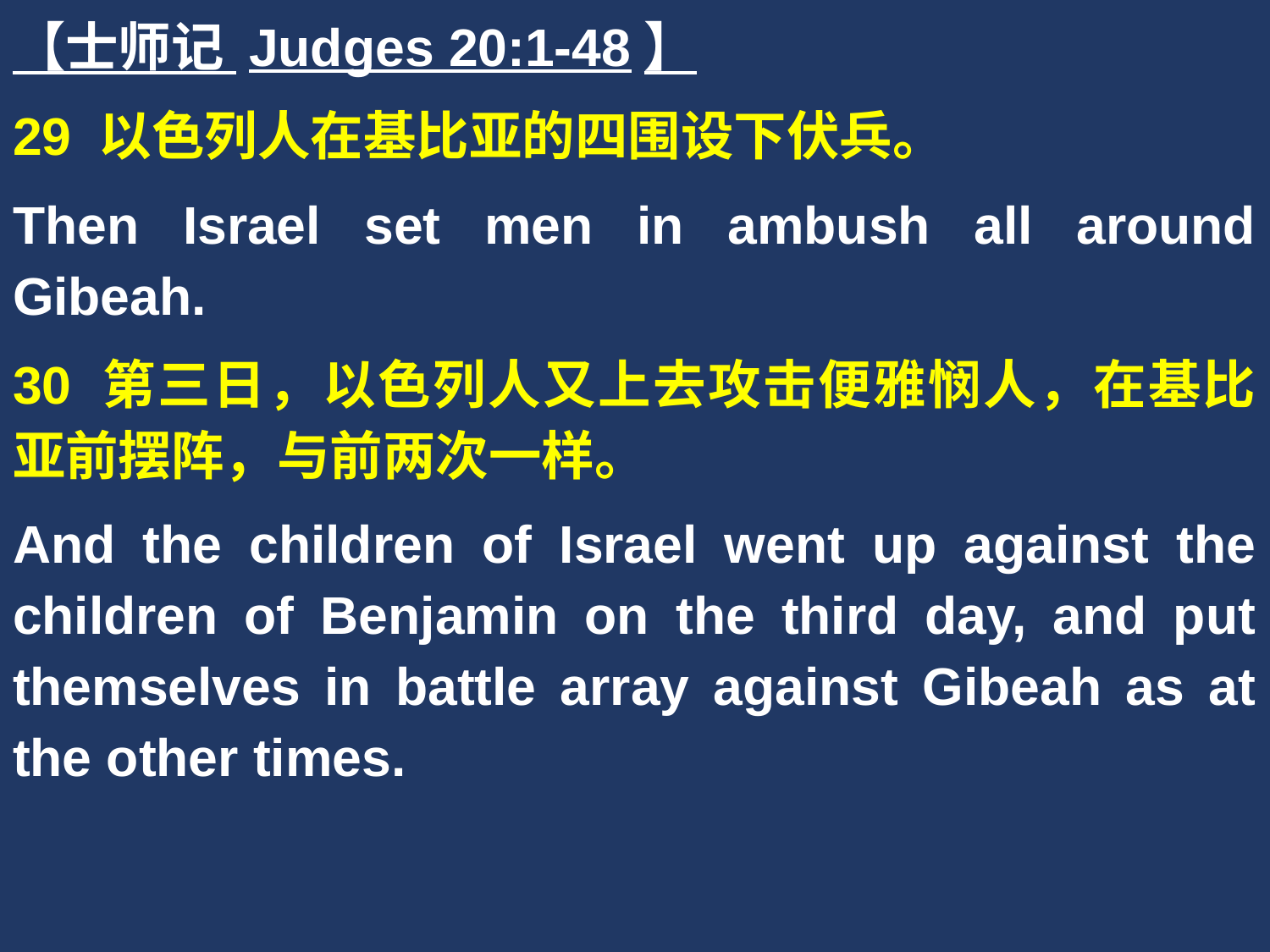

【士师记 Judges 20:1-48】
29 以色列人在基比亚的四围设下伏兵。
Then Israel set men in ambush all around Gibeah.
30 第三日，以色列人又上去攻击便雅悯人，在基比亚前摆阵，与前两次一样。
And the children of Israel went up against the children of Benjamin on the third day, and put themselves in battle array against Gibeah as at the other times.